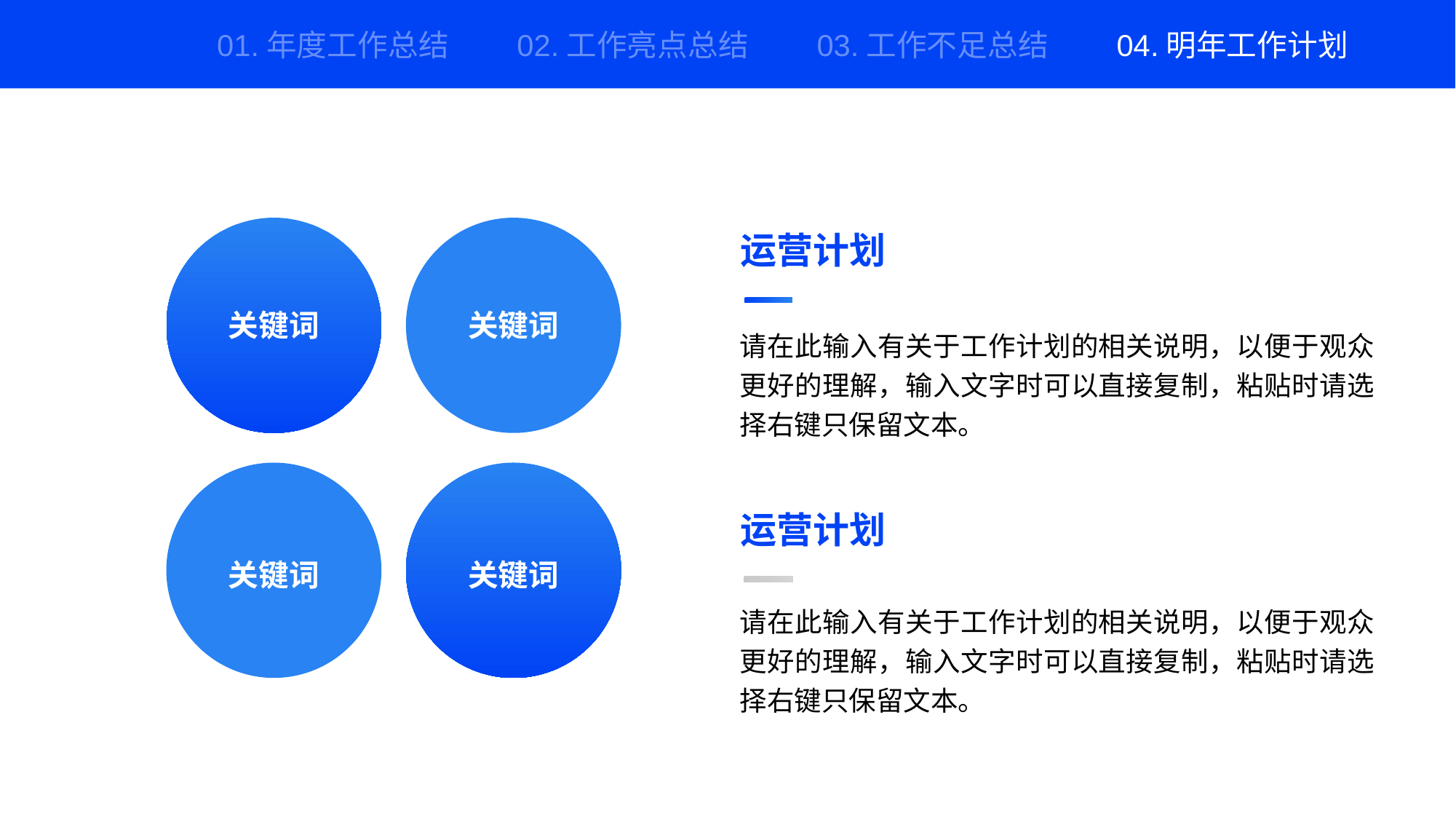

运营计划

关键词
关键词
请在此输入有关于工作计划的相关说明，以便于观众更好的理解，输入文字时可以直接复制，粘贴时请选择右键只保留文本。

运营计划
关键词
关键词

请在此输入有关于工作计划的相关说明，以便于观众更好的理解，输入文字时可以直接复制，粘贴时请选择右键只保留文本。